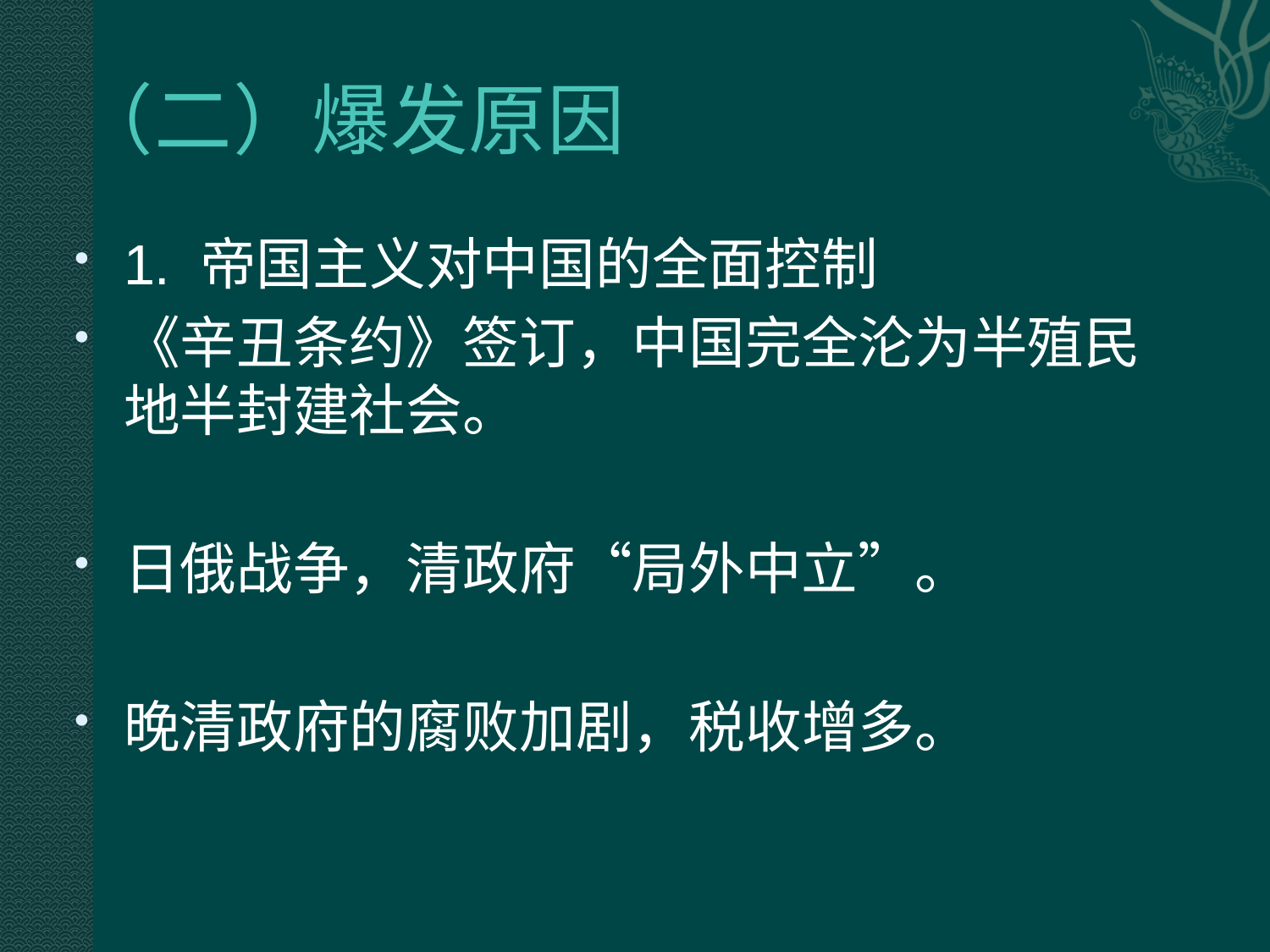

# （二）爆发原因
1. 帝国主义对中国的全面控制
《辛丑条约》签订，中国完全沦为半殖民地半封建社会。

日俄战争，清政府“局外中立”。

晚清政府的腐败加剧，税收增多。